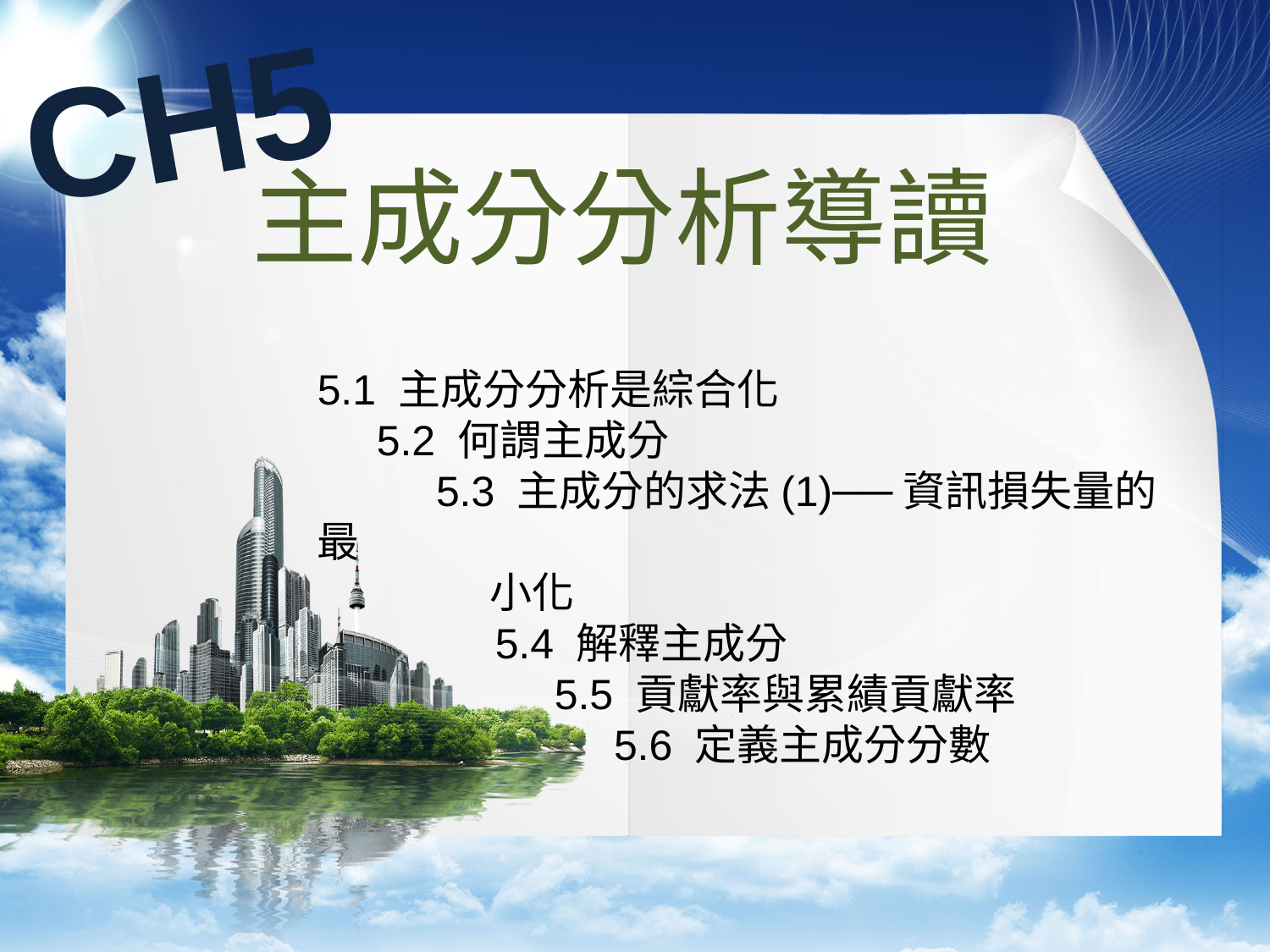

CH5
主成分分析導讀
5.1 主成分分析是綜合化
     5.2 何謂主成分
          5.3 主成分的求法(1)──資訊損失量的最
                 小化
               5.4 解釋主成分
                    5.5 貢獻率與累績貢獻率
                         5.6 定義主成分分數